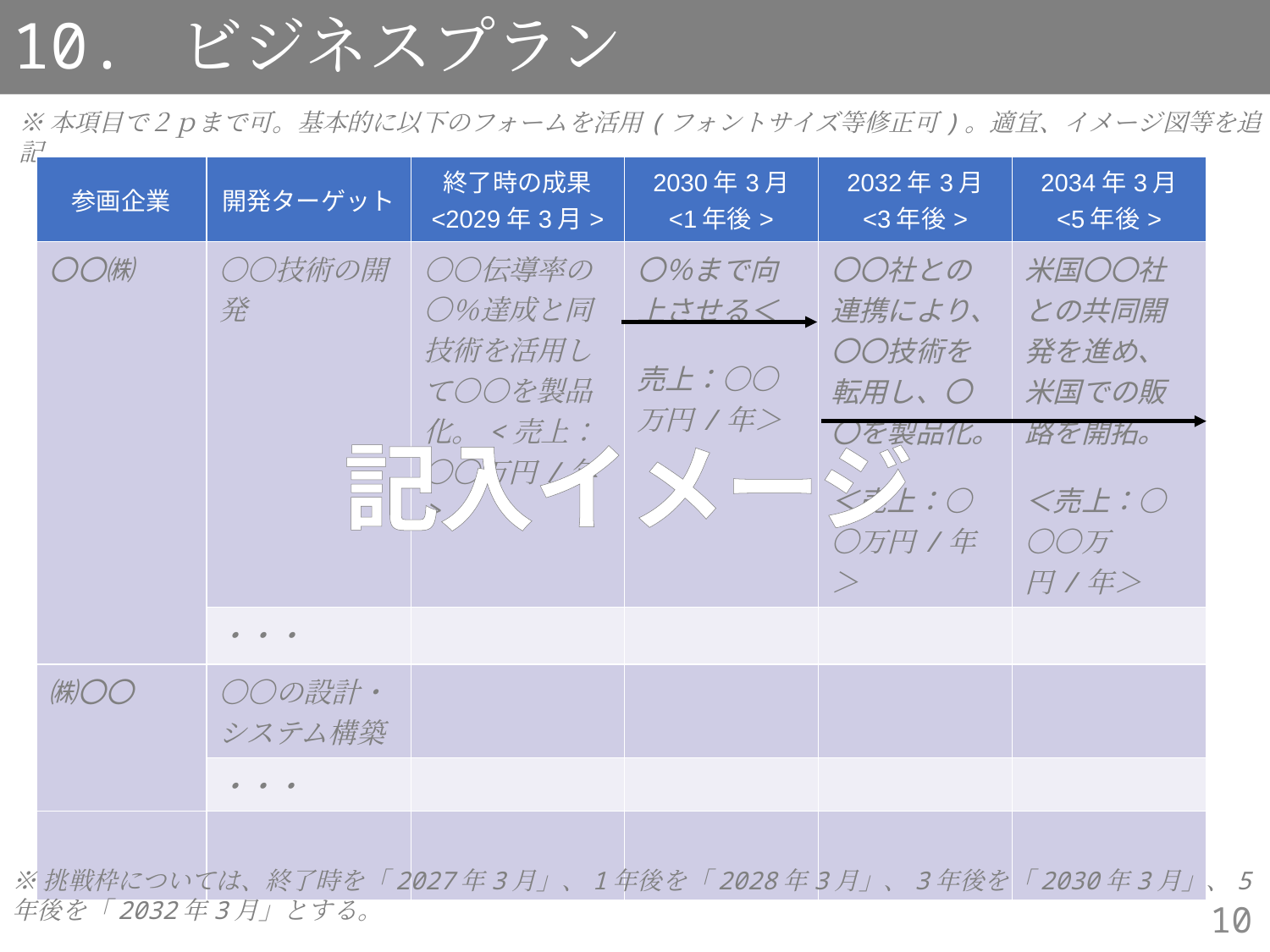

10. ビジネスプラン
※本項目で２ｐまで可。基本的に以下のフォームを活用(フォントサイズ等修正可)。適宜、イメージ図等を追記。
| 参画企業 | 開発ターゲット | 終了時の成果 <2029年3月> | 2030年3月 <1年後> | 2032年3月 <3年後> | 2034年3月 <5年後> |
| --- | --- | --- | --- | --- | --- |
| 〇〇㈱ | 〇〇技術の開発 | 〇〇伝導率の〇％達成と同技術を活用して〇〇を製品化。<売上：〇〇万円/年> | 〇％まで向上させる＜ 売上：〇〇万円/年＞ | 〇〇社との連携により、〇〇技術を転用し、〇〇を製品化。 ＜売上：〇〇万円/年＞ | 米国〇〇社との共同開発を進め、米国での販路を開拓。 ＜売上：〇〇〇万円/年＞ |
|  | ・・・ |  |  |  |  |
| ㈱〇〇 | 〇〇の設計・システム構築 |  |  |  |  |
|  | ・・・ |  |  |  |  |
|  |  |  |  |  |  |

記入イメージ
※挑戦枠については、終了時を「2027年3月」、1年後を「2028年3月」、3年後を「2030年3月」、5年後を「2032年3月」とする。
10